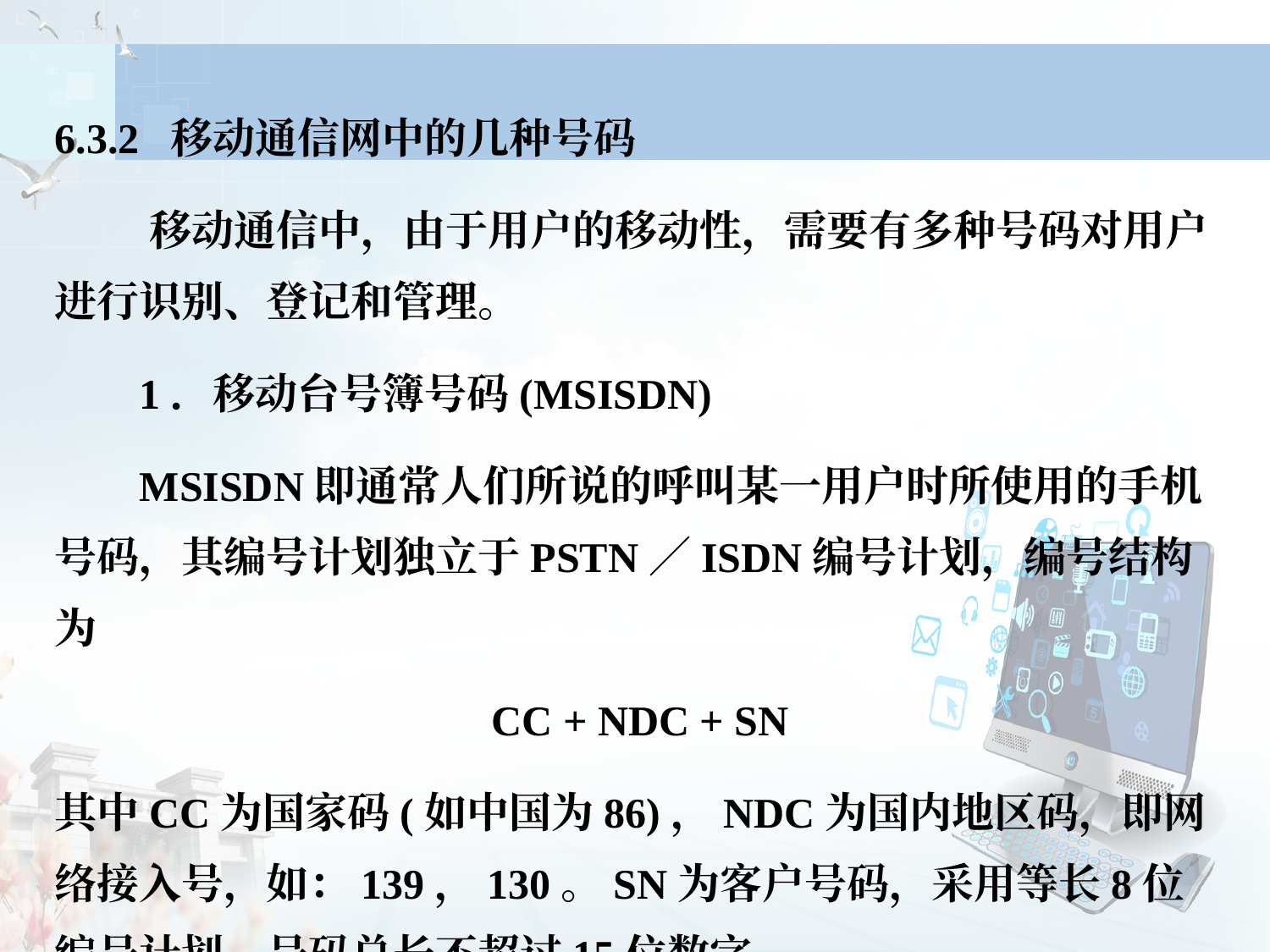

6.3.2  移动通信网中的几种号码
        移动通信中，由于用户的移动性，需要有多种号码对用户进行识别、登记和管理。
        1．移动台号簿号码(MSISDN)
        MSISDN即通常人们所说的呼叫某一用户时所使用的手机号码，其编号计划独立于PSTN／ISDN编号计划，编号结构为
CC + NDC + SN
其中CC为国家码(如中国为86)，NDC为国内地区码，即网络接入号，如：139，130。SN为客户号码，采用等长8位编号计划，号码总长不超过15位数字。